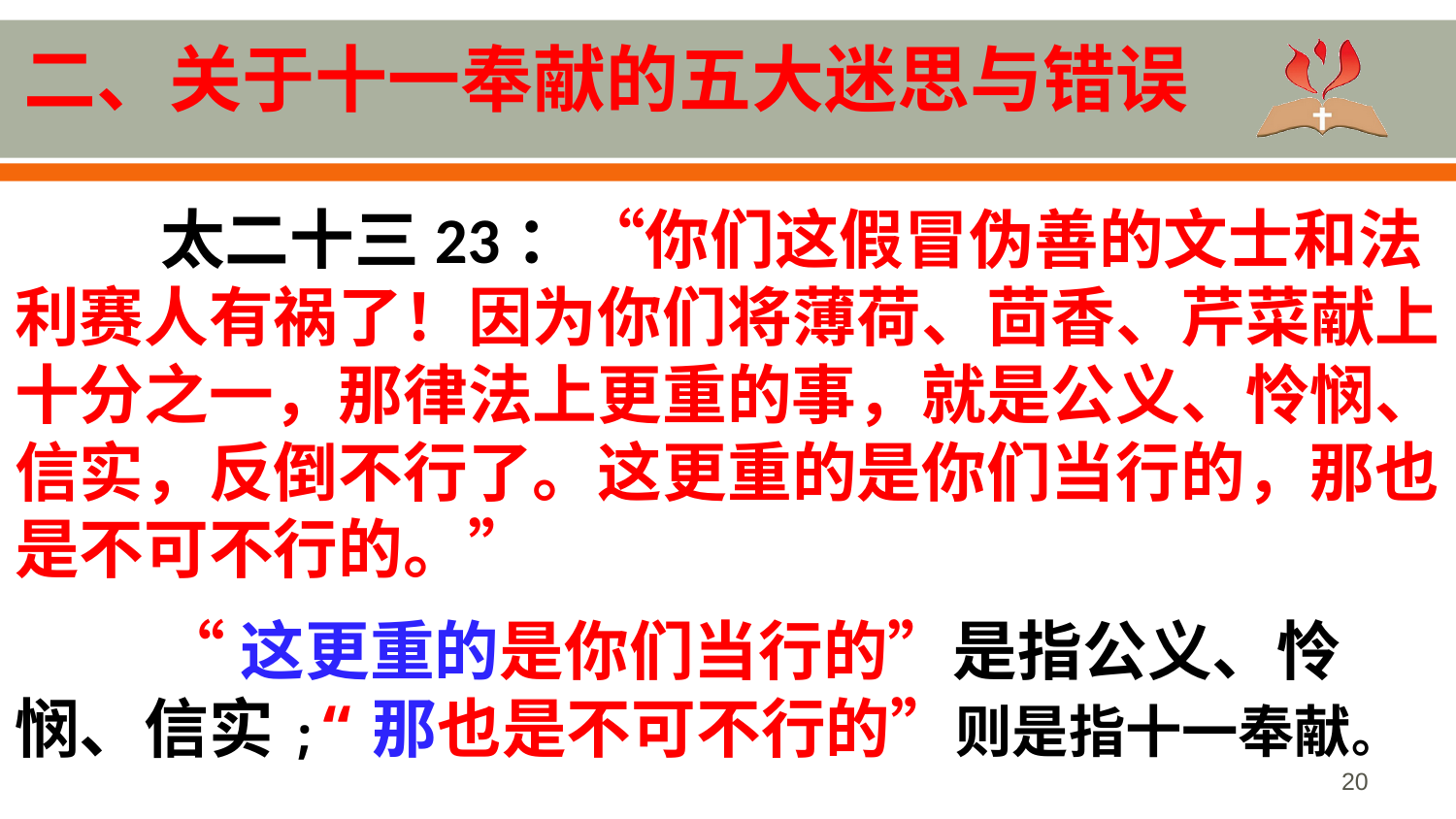

# 二、关于十一奉献的五大迷思与错误
	太二十三23：“你们这假冒伪善的文士和法利赛人有祸了！因为你们将薄荷、茴香、芹菜献上十分之一，那律法上更重的事，就是公义、怜悯、信实，反倒不行了。这更重的是你们当行的，那也是不可不行的。”
	“这更重的是你们当行的”是指公义、怜悯、信实;“那也是不可不行的”则是指十一奉献。
20